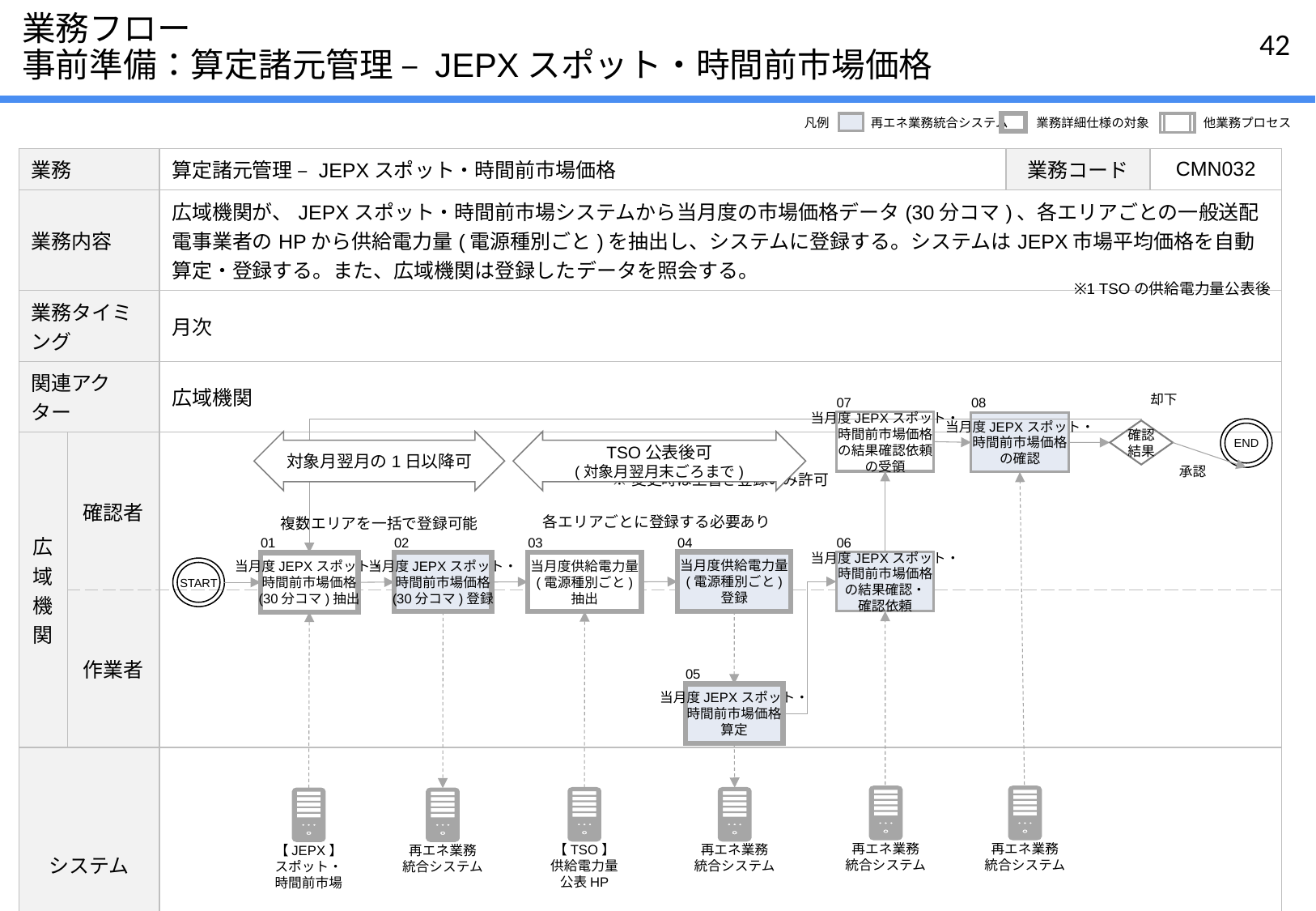

# 業務フロー 事前準備：算定諸元管理 – JEPXスポット・時間前市場価格
凡例
再エネ業務統合システム
業務詳細仕様の対象
他業務プロセス

| 業務 |  | 算定諸元管理 – JEPXスポット・時間前市場価格 | 業務コード | CMN032 |
| --- | --- | --- | --- | --- |
| 業務内容 |  | 広域機関が、JEPXスポット・時間前市場システムから当月度の市場価格データ(30分コマ)、各エリアごとの一般送配電事業者のHPから供給電力量(電源種別ごと)を抽出し、システムに登録する。システムはJEPX市場平均価格を自動算定・登録する。また、広域機関は登録したデータを照会する。 |  |  |
| 業務タイミング |  | 月次 |  |  |
| 関連アクター |  | 広域機関 |  |  |
| 広域機関 | 確認者 | 【登録】 ※変更時は上書き登録のみ許可 |  |  |
|  | 作業者 |  |  |  |
| システム |  |  |  |  |
※1 TSOの供給電力量公表後
却下
07
当月度JEPXスポット・
時間前市場価格
の結果確認依頼
の受領
08
当月度JEPXスポット・
時間前市場価格
の確認
END
確認
結果
対象月翌月の1日以降可
TSO公表後可
(対象月翌月末ごろまで)
承認
各エリアごとに登録する必要あり
複数エリアを一括で登録可能
04
当月度供給電力量
(電源種別ごと)
登録
06
当月度JEPXスポット・
時間前市場価格
の結果確認・
確認依頼
03
当月度供給電力量
(電源種別ごと)
抽出
02
当月度JEPXスポット・
時間前市場価格
(30分コマ)登録
01
当月度JEPXスポット・
時間前市場価格
(30分コマ)抽出
START
05
当月度JEPXスポット・
時間前市場価格
算定

再エネ業務
統合システム

再エネ業務
統合システム
【TSO】
供給電力量
公表HP
再エネ業務
統合システム
【JEPX】
スポット・
時間前市場
再エネ業務
統合システム